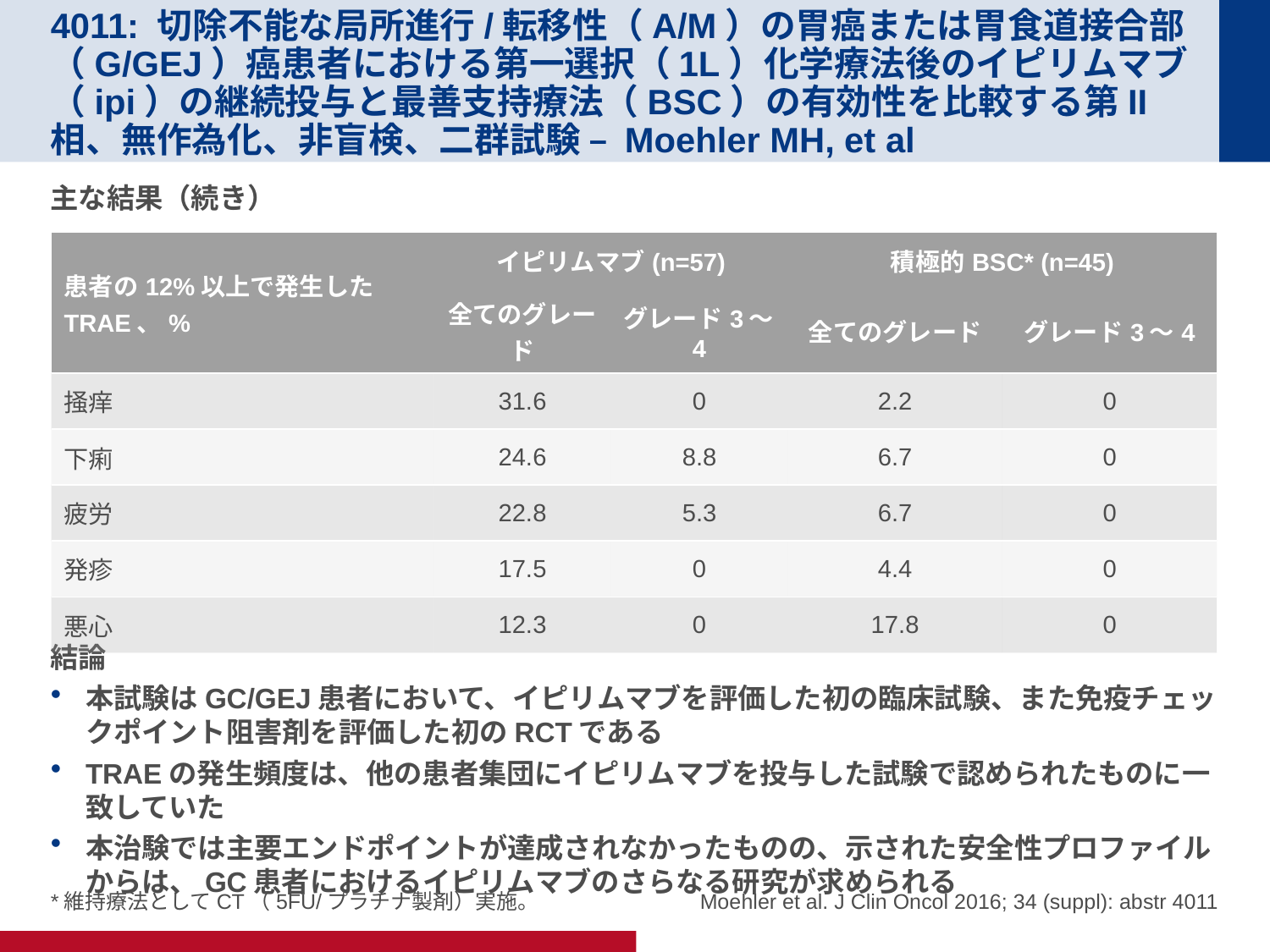

# 4011: 切除不能な局所進行/転移性（A/M）の胃癌または胃食道接合部（G/GEJ）癌患者における第一選択（1L）化学療法後のイピリムマブ（ipi）の継続投与と最善支持療法（BSC）の有効性を比較する第II相、無作為化、非盲検、二群試験 – Moehler MH, et al
主な結果（続き）

結論
本試験はGC/GEJ患者において、イピリムマブを評価した初の臨床試験、また免疫チェックポイント阻害剤を評価した初のRCTである
TRAEの発生頻度は、他の患者集団にイピリムマブを投与した試験で認められたものに一致していた
本治験では主要エンドポイントが達成されなかったものの、示された安全性プロファイルからは、GC患者におけるイピリムマブのさらなる研究が求められる

| 患者の12%以上で発生したTRAE、% | イピリムマブ(n=57) |  | 積極的BSC\* (n=45) |  |
| --- | --- | --- | --- | --- |
|  | 全てのグレード | グレード3～4 | 全てのグレード | グレード3～4 |
| 掻痒 | 31.6 | 0 | 2.2 | 0 |
| 下痢 | 24.6 | 8.8 | 6.7 | 0 |
| 疲労 | 22.8 | 5.3 | 6.7 | 0 |
| 発疹 | 17.5 | 0 | 4.4 | 0 |
| 悪心 | 12.3 | 0 | 17.8 | 0 |
 Moehler et al. J Clin Oncol 2016; 34 (suppl): abstr 4011
*維持療法としてCT（5FU/プラチナ製剤）実施。